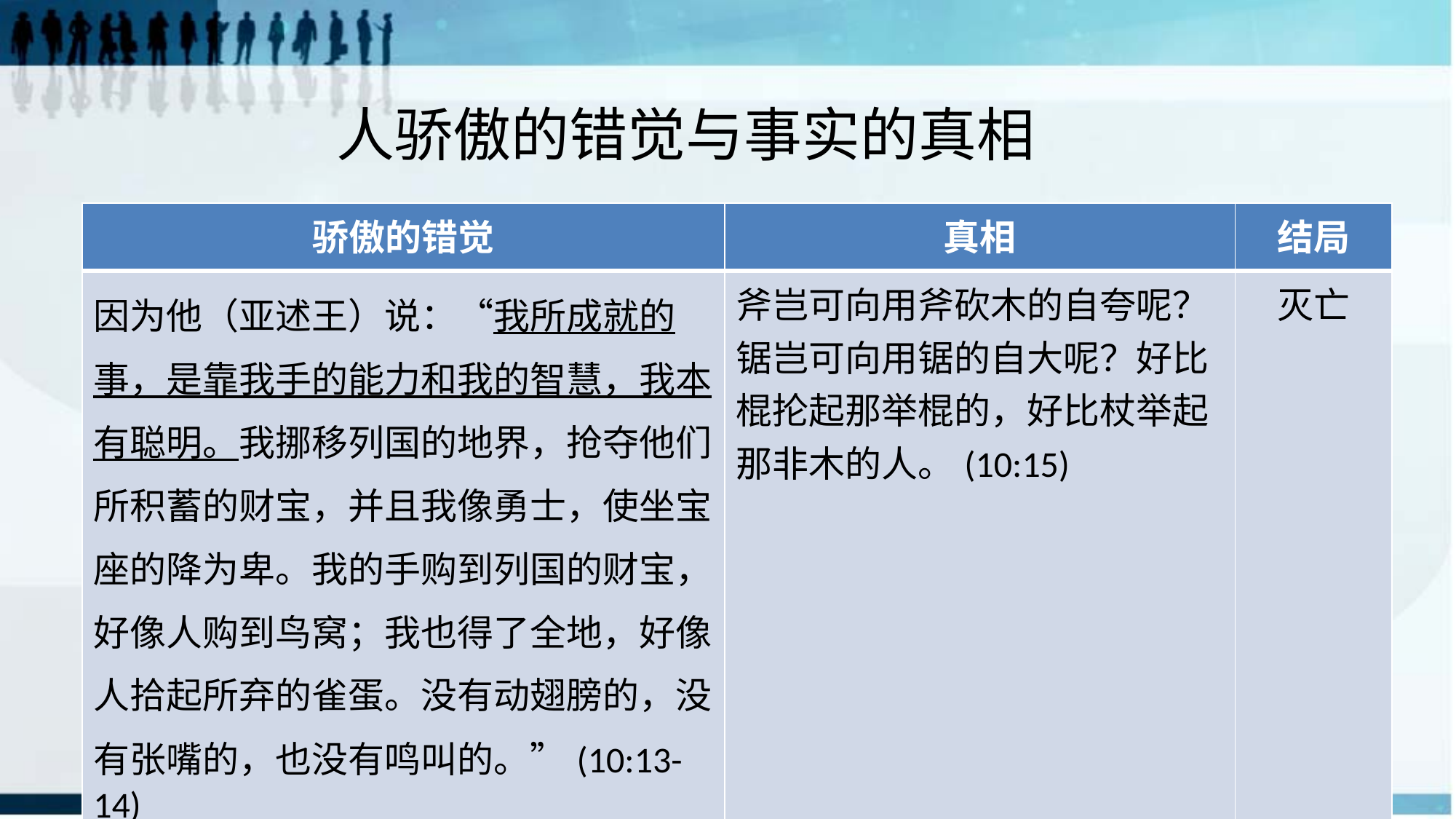

# 人骄傲的错觉与事实的真相
| 骄傲的错觉 | 真相 | 结局 |
| --- | --- | --- |
| 因为他（亚述王）说：“我所成就的事，是靠我手的能力和我的智慧，我本有聪明。我挪移列国的地界，抢夺他们所积蓄的财宝，并且我像勇士，使坐宝座的降为卑。我的手购到列国的财宝，好像人购到鸟窝；我也得了全地，好像人拾起所弃的雀蛋。没有动翅膀的，没有张嘴的，也没有鸣叫的。”(10:13-14) | 斧岂可向用斧砍木的自夸呢？锯岂可向用锯的自大呢？好比棍抡起那举棍的，好比杖举起那非木的人。(10:15) | 灭亡 |